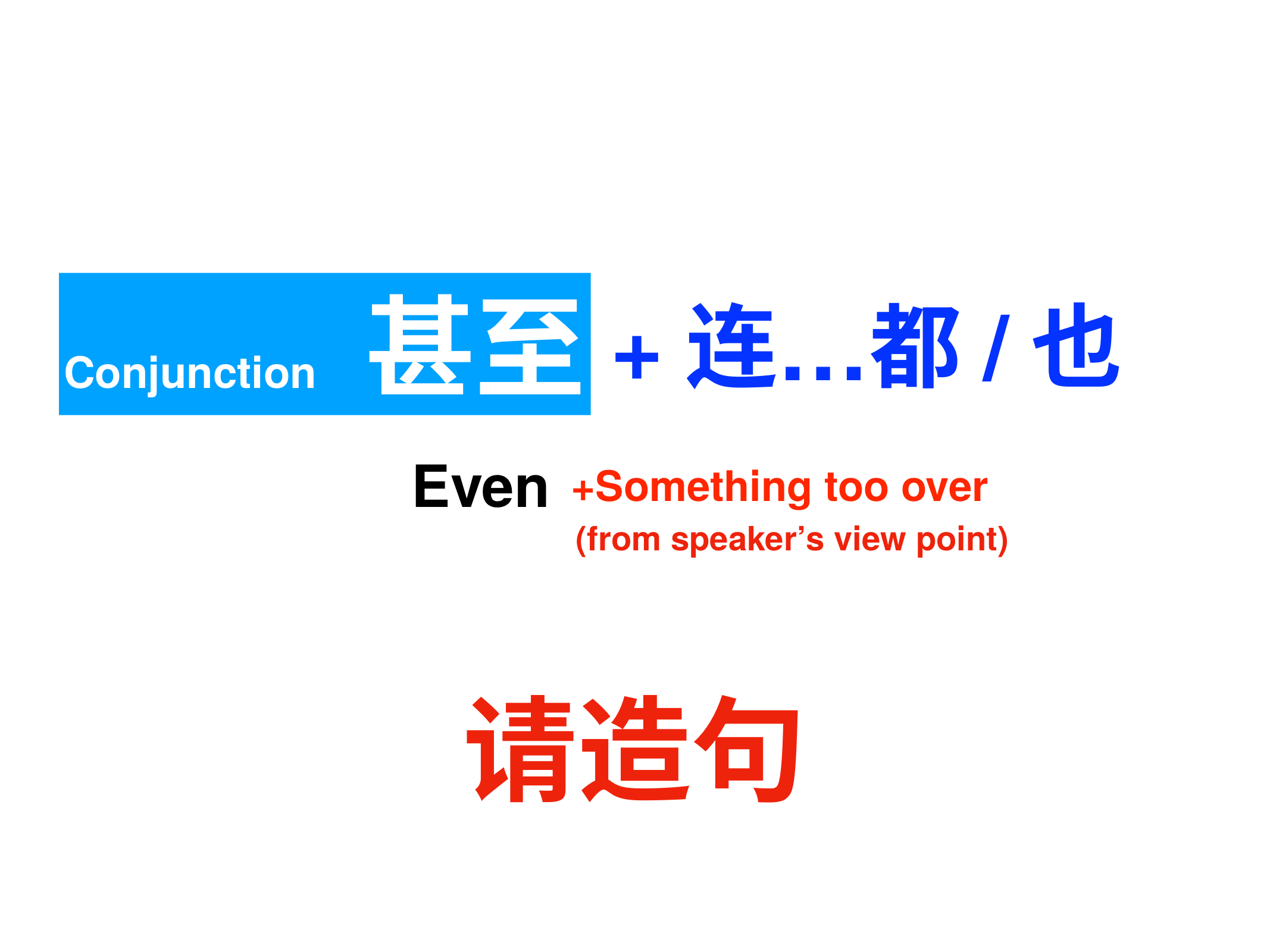

Conjunction 甚至
+连…都/也
Even
+Something too over
(from speaker’s view point)
请造句